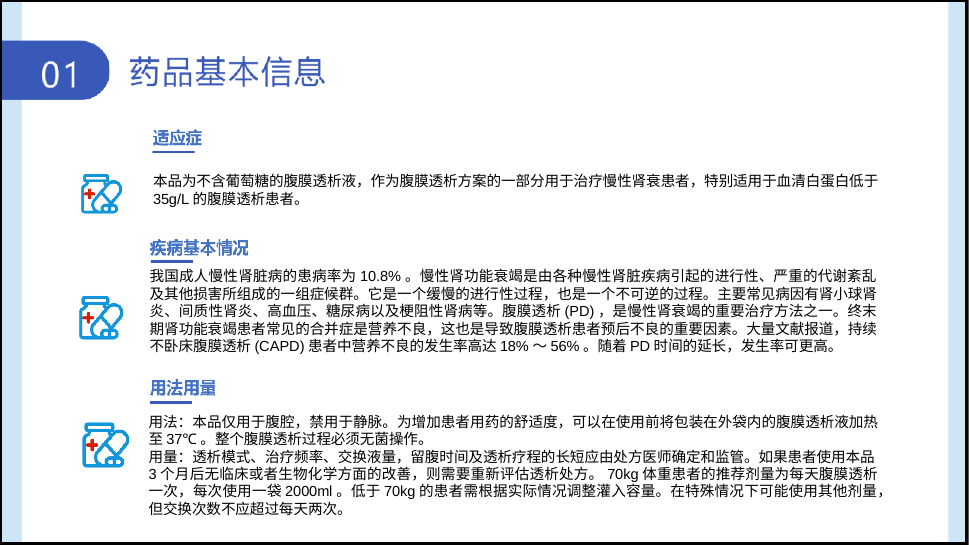

本品为不含葡萄糖的腹膜透析液，作为腹膜透析方案的一部分用于治疗慢性肾衰患者，特别适用于血清白蛋白低于35g/L的腹膜透析患者。
我国成人慢性肾脏病的患病率为10.8%。慢性肾功能衰竭是由各种慢性肾脏疾病引起的进行性、严重的代谢紊乱及其他损害所组成的一组症候群。它是一个缓慢的进行性过程，也是一个不可逆的过程。主要常见病因有肾小球肾炎、间质性肾炎、高血压、糖尿病以及梗阻性肾病等。腹膜透析(PD)，是慢性肾衰竭的重要治疗方法之一。终末期肾功能衰竭患者常见的合并症是营养不良，这也是导致腹膜透析患者预后不良的重要因素。大量文献报道，持续不卧床腹膜透析(CAPD)患者中营养不良的发生率高达18%～56%。随着PD时间的延长，发生率可更高。
用法：本品仅用于腹腔，禁用于静脉。为增加患者用药的舒适度，可以在使用前将包装在外袋内的腹膜透析液加热至37℃。整个腹膜透析过程必须无菌操作。
用量：透析模式、治疗频率、交换液量，留腹时间及透析疗程的长短应由处方医师确定和监管。如果患者使用本品3个月后无临床或者生物化学方面的改善，则需要重新评估透析处方。70kg体重患者的推荐剂量为每天腹膜透析一次，每次使用一袋2000ml。低于70kg的患者需根据实际情况调整灌入容量。在特殊情况下可能使用其他剂量，但交换次数不应超过每天两次。